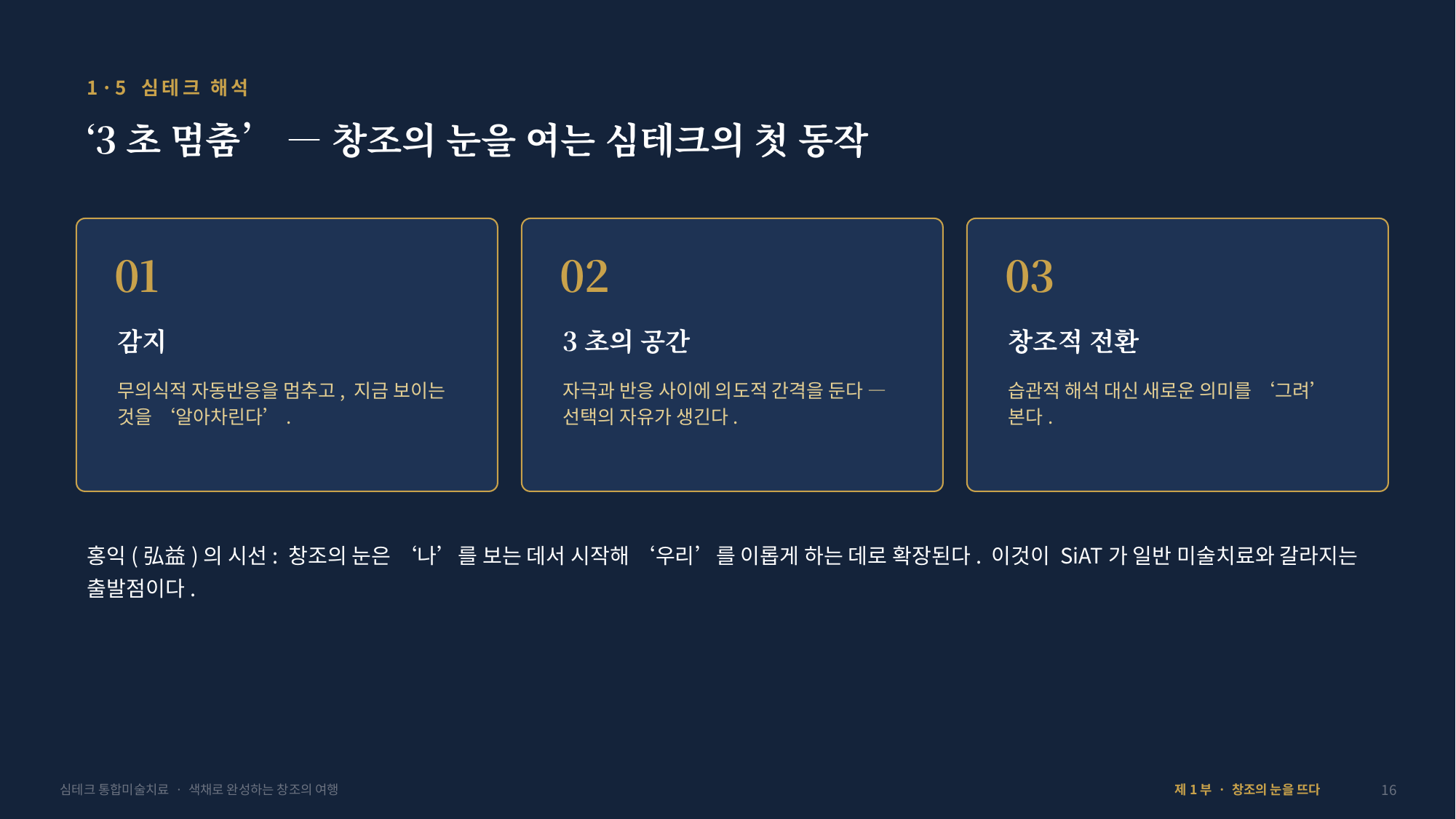

1·5 심테크 해석
‘3초 멈춤’ — 창조의 눈을 여는 심테크의 첫 동작

01
02
03
감지
3초의 공간
창조적 전환
무의식적 자동반응을 멈추고, 지금 보이는 것을 ‘알아차린다’.
자극과 반응 사이에 의도적 간격을 둔다 — 선택의 자유가 생긴다.
습관적 해석 대신 새로운 의미를 ‘그려’ 본다.
홍익(弘益)의 시선: 창조의 눈은 ‘나’를 보는 데서 시작해 ‘우리’를 이롭게 하는 데로 확장된다. 이것이 SiAT가 일반 미술치료와 갈라지는 출발점이다.
심테크 통합미술치료 · 색채로 완성하는 창조의 여행
제1부 · 창조의 눈을 뜨다
16